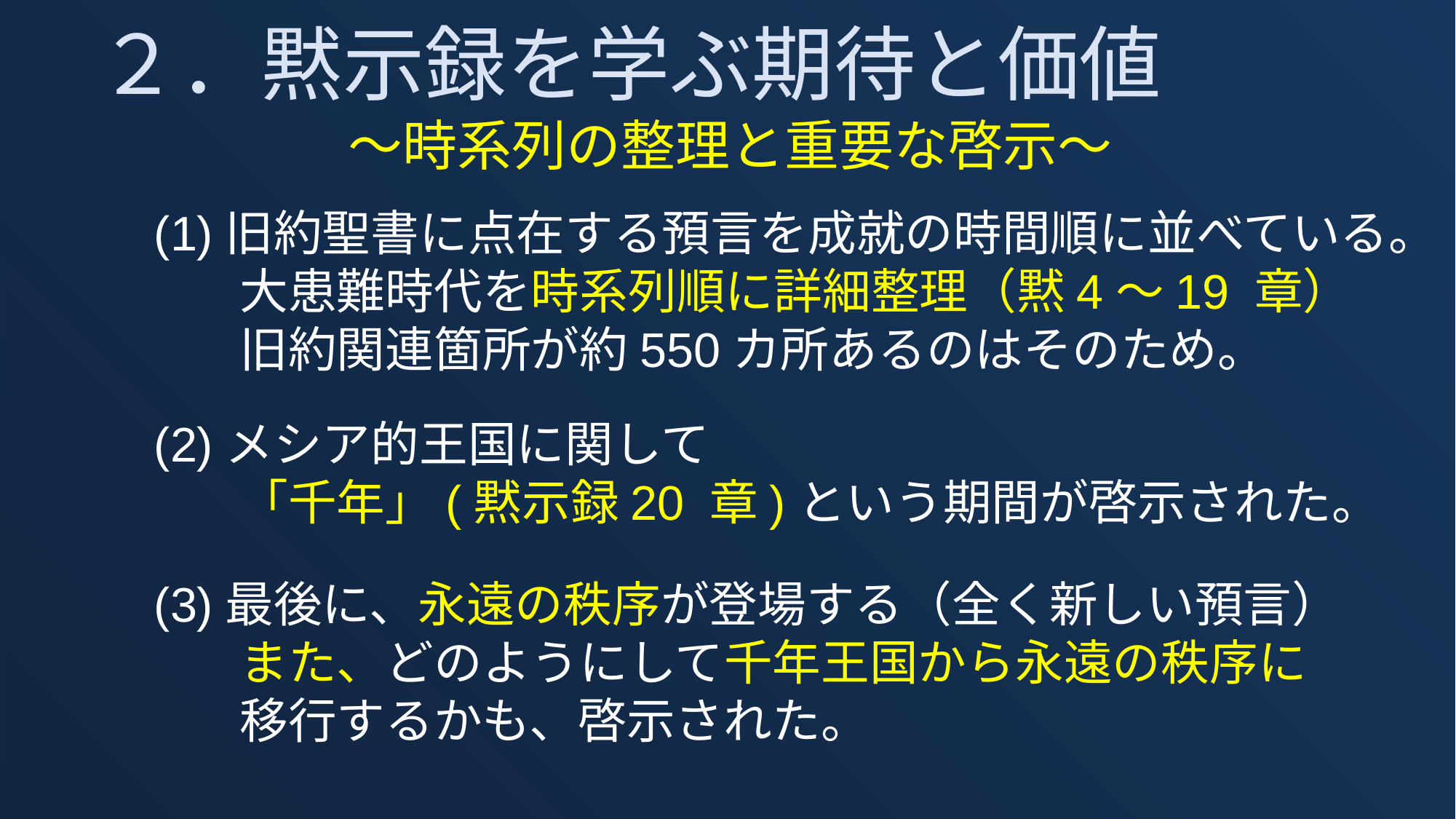

２．黙示録を学ぶ期待と価値
～時系列の整理と重要な啓示～
　　(1)旧約聖書に点在する預言を成就の時間順に並べている。
　　　　大患難時代を時系列順に詳細整理（黙4～19 章）
　　　　旧約関連箇所が約550カ所あるのはそのため。

　　(2)メシア的王国に関して
　　　　「千年」(黙示録20 章)という期間が啓示された。

　　(3)最後に、永遠の秩序が登場する（全く新しい預言）
　　　　また、どのようにして千年王国から永遠の秩序に
　　　　移行するかも、啓示された。
15